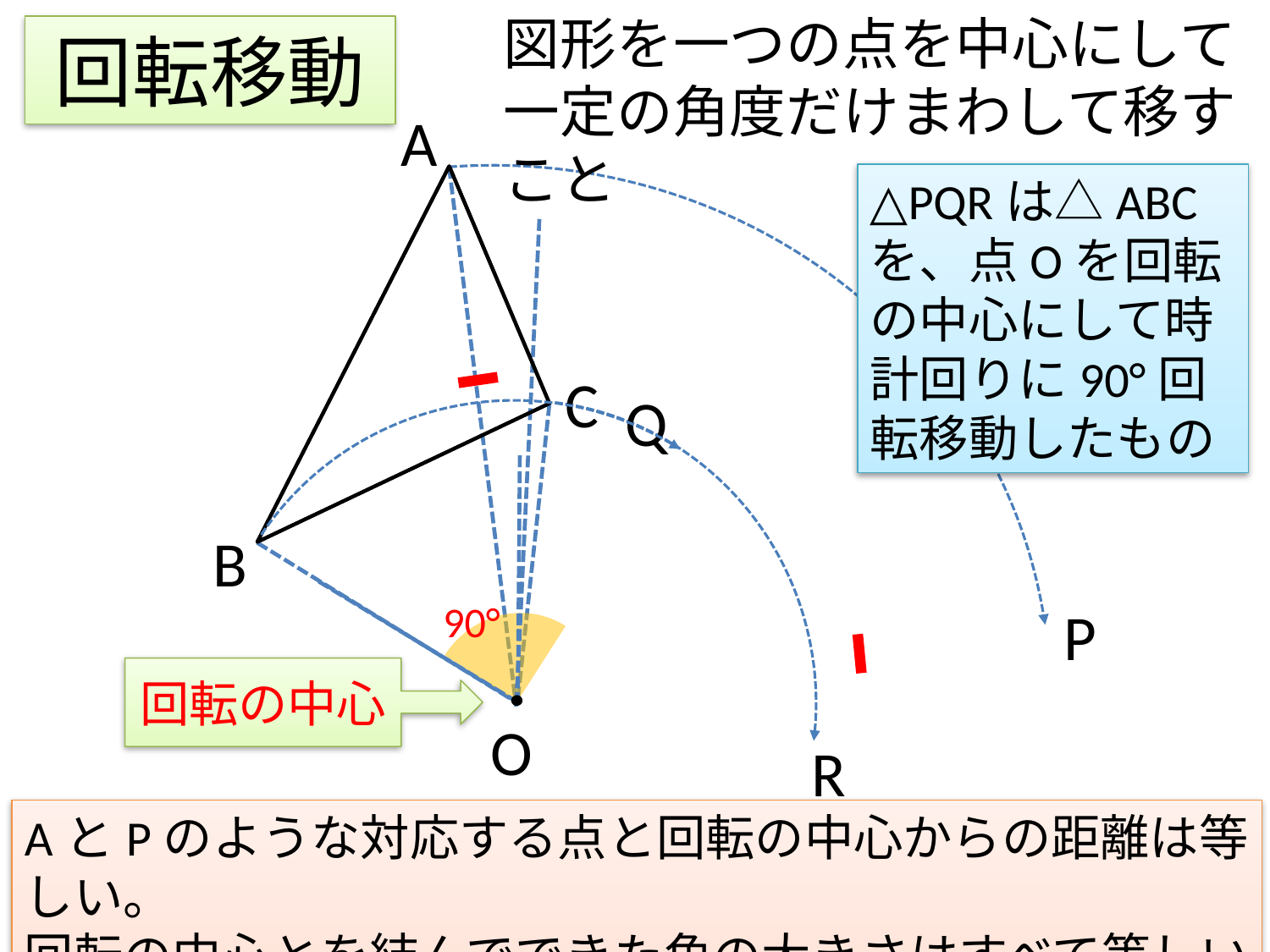

図形を一つの点を中心にして一定の角度だけまわして移すこと
# 回転移動
A
△PQRは△ABCを、点Oを回転の中心にして時計回りに90°回転移動したもの

C
Q

B
90°
P

回転の中心
O
R
AとPのような対応する点と回転の中心からの距離は等しい。
回転の中心とを結んでできた角の大きさはすべて等しい。